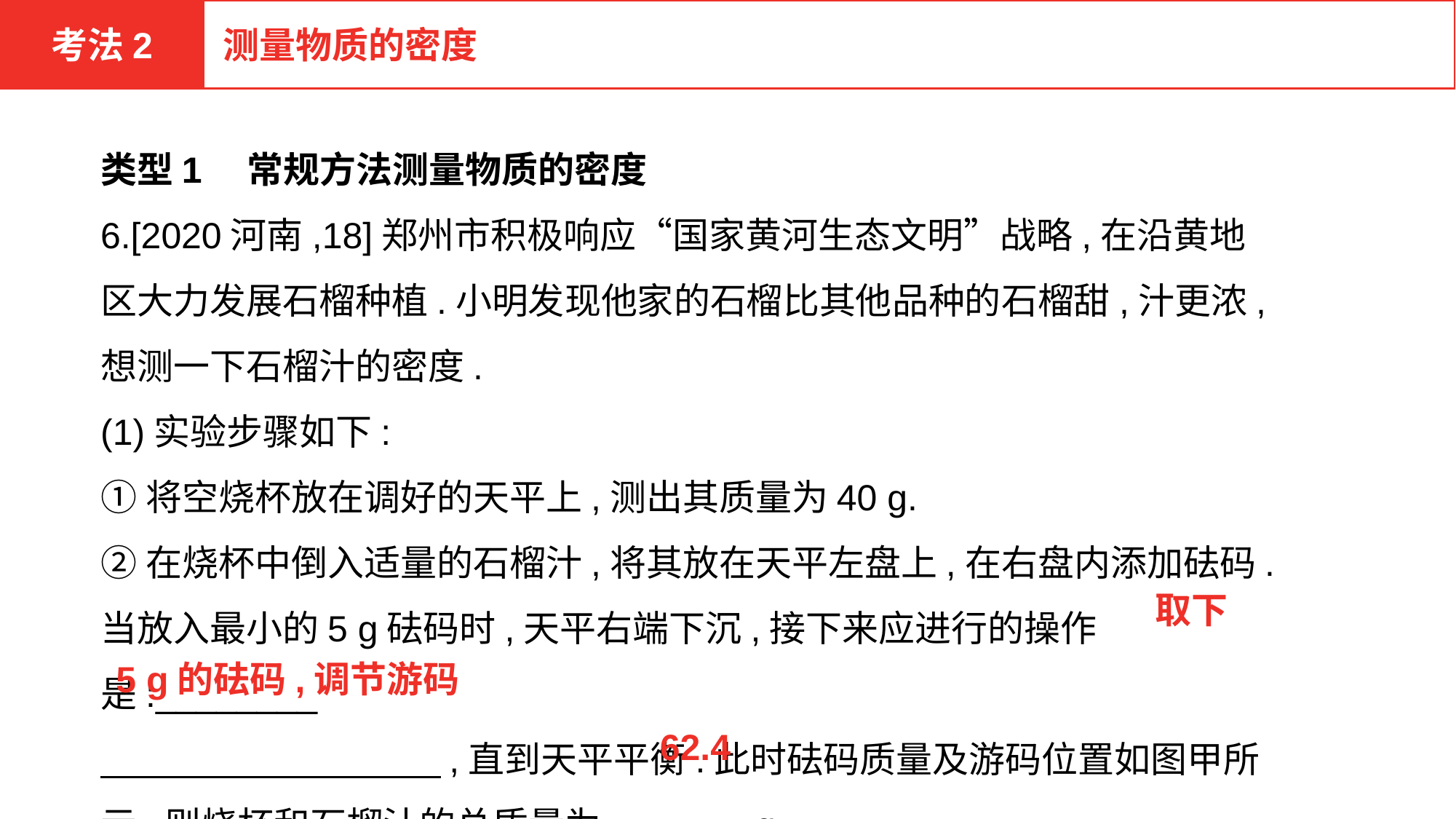

考法2
测量物质的密度
类型1　常规方法测量物质的密度
6.[2020河南,18]郑州市积极响应“国家黄河生态文明”战略,在沿黄地区大力发展石榴种植.小明发现他家的石榴比其他品种的石榴甜,汁更浓,想测一下石榴汁的密度.
(1)实验步骤如下:
①将空烧杯放在调好的天平上,测出其质量为40 g.
②在烧杯中倒入适量的石榴汁,将其放在天平左盘上,在右盘内添加砝码.当放入最小的5 g砝码时,天平右端下沉,接下来应进行的操作是:________
　　　　　　　      　,直到天平平衡.此时砝码质量及游码位置如图甲所示,则烧杯和石榴汁的总质量为　　　　g.
取下
5 g的砝码,调节游码
62.4